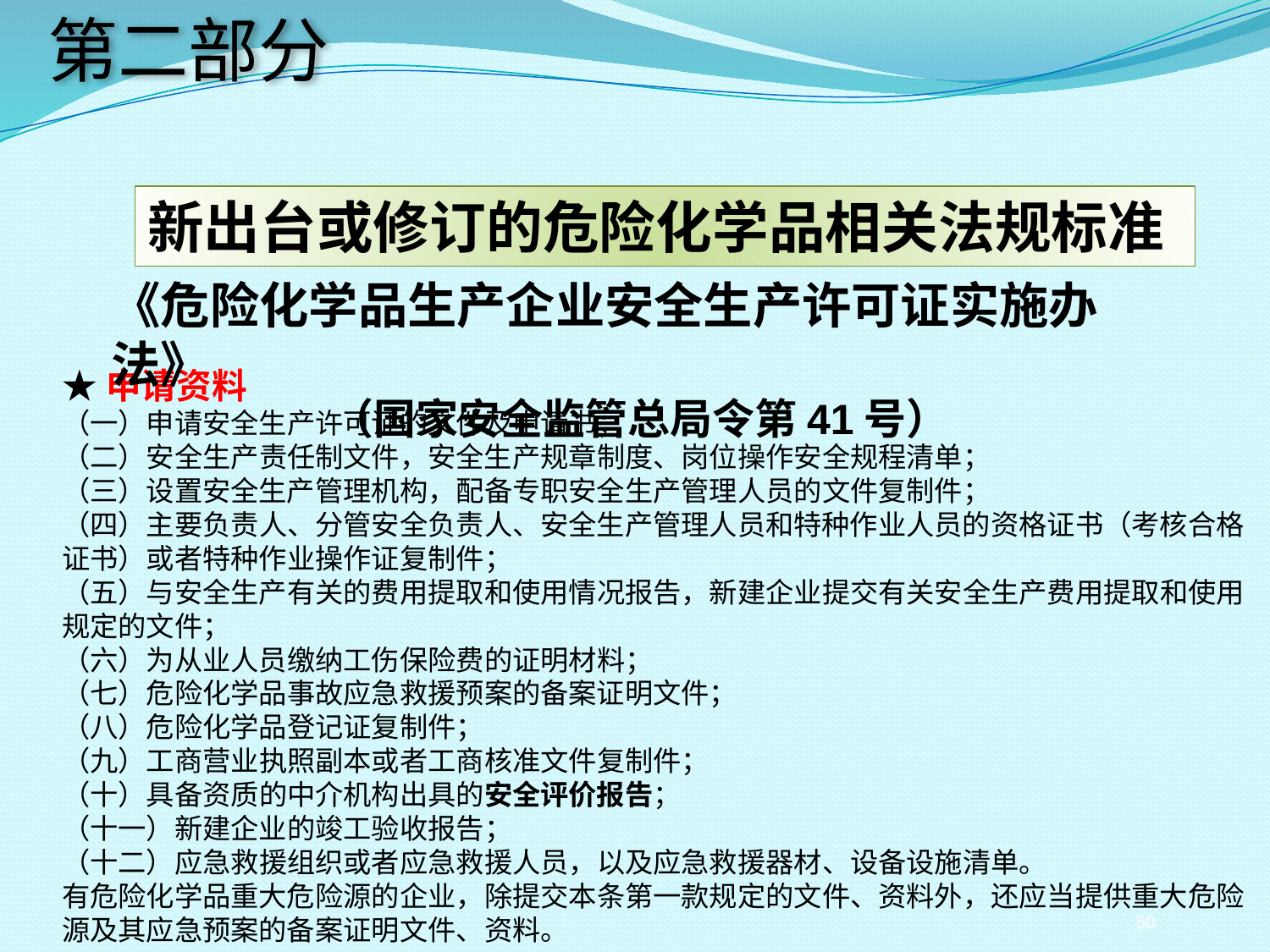

第二部分
新出台或修订的危险化学品相关法规标准
《危险化学品生产企业安全生产许可证实施办法》
（国家安全监管总局令第41号）
★申请资料
（一）申请安全生产许可证的文件及申请书；
（二）安全生产责任制文件，安全生产规章制度、岗位操作安全规程清单；
（三）设置安全生产管理机构，配备专职安全生产管理人员的文件复制件；
（四）主要负责人、分管安全负责人、安全生产管理人员和特种作业人员的资格证书（考核合格证书）或者特种作业操作证复制件；
（五）与安全生产有关的费用提取和使用情况报告，新建企业提交有关安全生产费用提取和使用规定的文件；
（六）为从业人员缴纳工伤保险费的证明材料；
（七）危险化学品事故应急救援预案的备案证明文件；
（八）危险化学品登记证复制件；
（九）工商营业执照副本或者工商核准文件复制件；
（十）具备资质的中介机构出具的安全评价报告；
（十一）新建企业的竣工验收报告；
（十二）应急救援组织或者应急救援人员，以及应急救援器材、设备设施清单。
有危险化学品重大危险源的企业，除提交本条第一款规定的文件、资料外，还应当提供重大危险源及其应急预案的备案证明文件、资料。

50